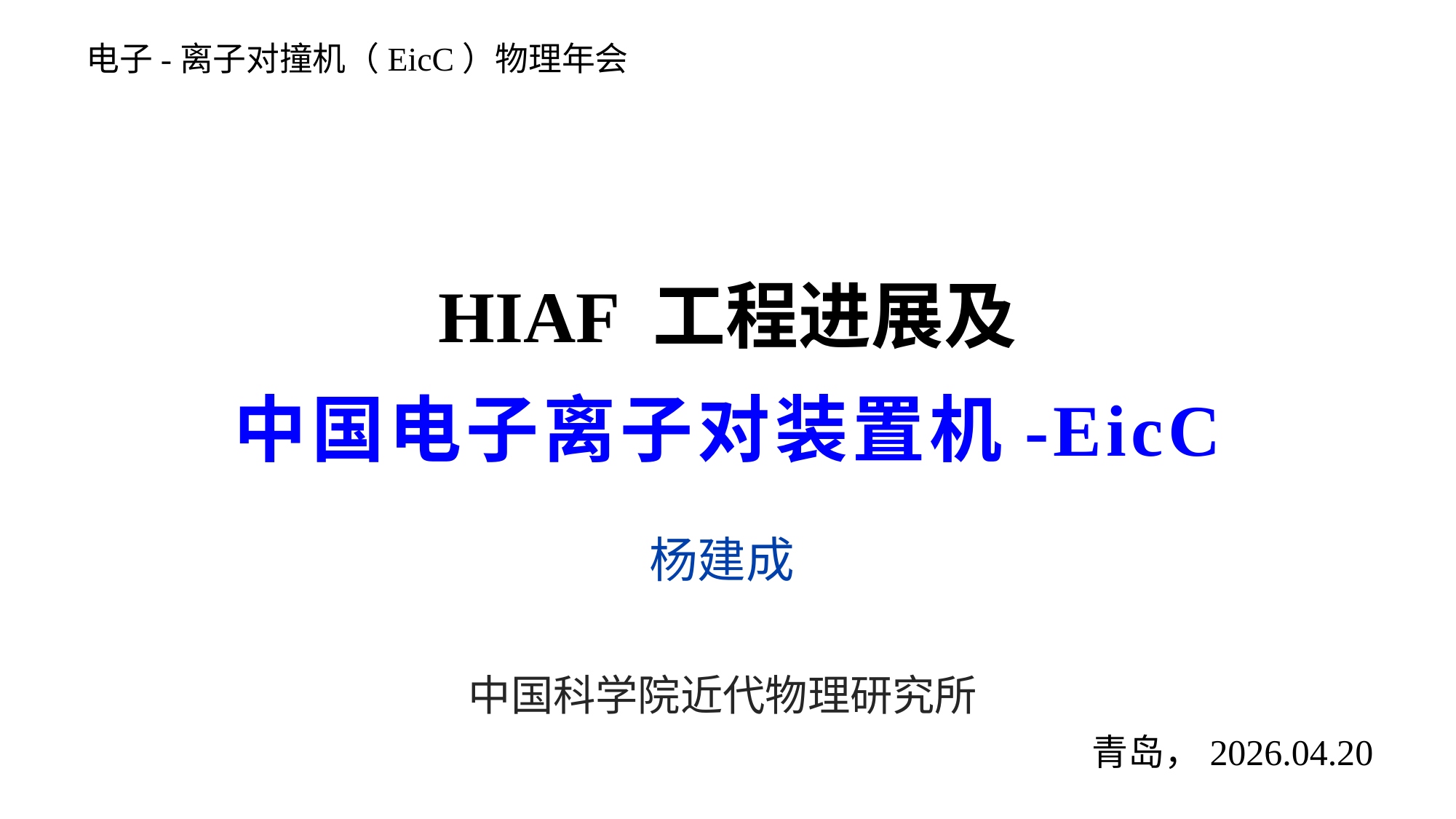

电子-离子对撞机（EicC）物理年会
HIAF 工程进展及
中国电子离子对装置机-EicC
杨建成
中国科学院近代物理研究所
青岛，2026.04.20